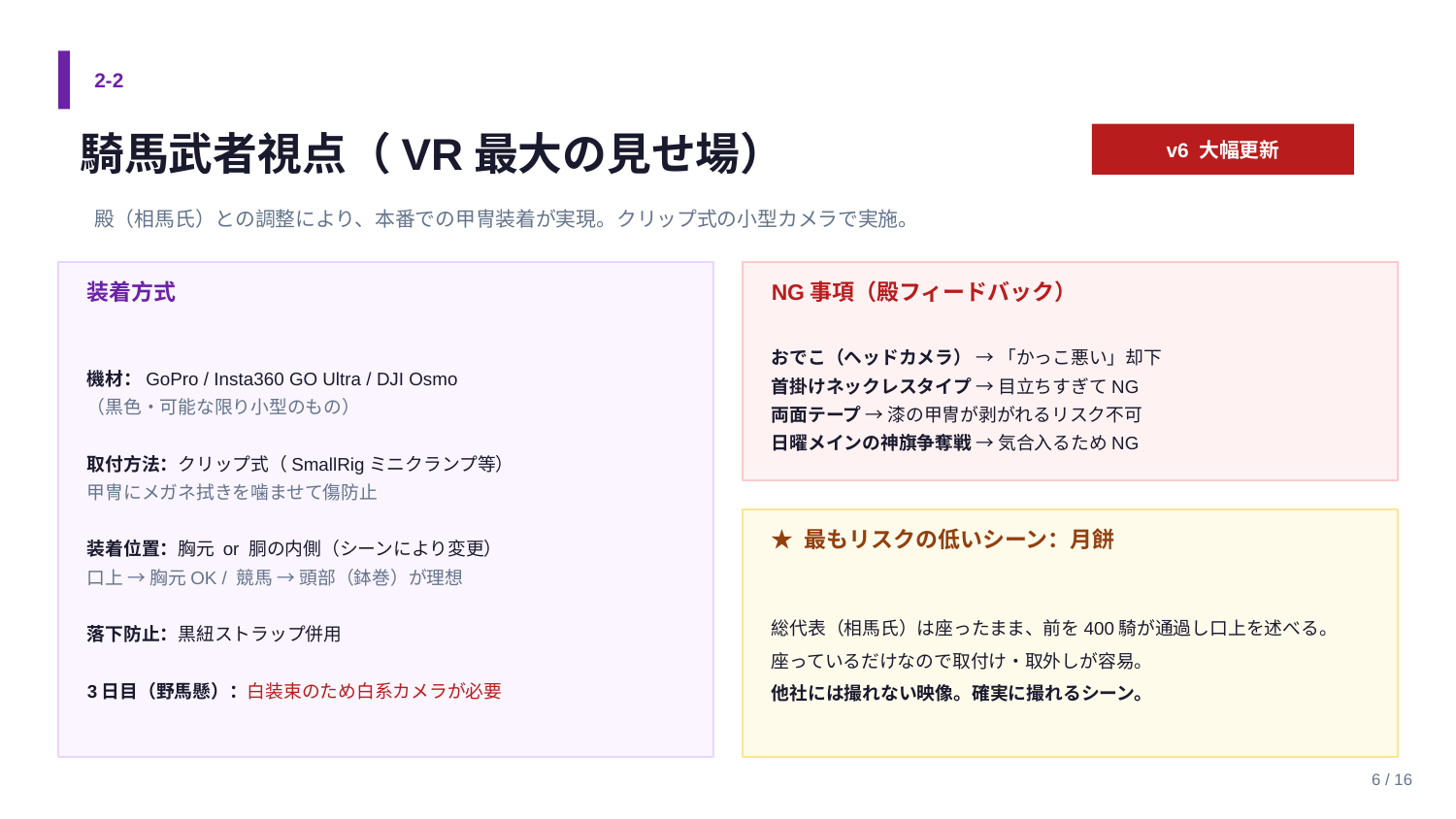

2-2
騎馬武者視点（VR最大の見せ場）

v6 大幅更新
殿（相馬氏）との調整により、本番での甲冑装着が実現。クリップ式の小型カメラで実施。

装着方式
NG事項（殿フィードバック）
機材：GoPro / Insta360 GO Ultra / DJI Osmo
（黒色・可能な限り小型のもの）

取付方法：クリップ式（SmallRigミニクランプ等）
甲冑にメガネ拭きを噛ませて傷防止

装着位置：胸元 or 胴の内側（シーンにより変更）
口上 → 胸元OK / 競馬 → 頭部（鉢巻）が理想

落下防止：黒紐ストラップ併用

3日目（野馬懸）：白装束のため白系カメラが必要
おでこ（ヘッドカメラ） → 「かっこ悪い」却下
首掛けネックレスタイプ → 目立ちすぎてNG
両面テープ → 漆の甲冑が剥がれるリスク不可
日曜メインの神旗争奪戦 → 気合入るためNG

★ 最もリスクの低いシーン：月餅
総代表（相馬氏）は座ったまま、前を400騎が通過し口上を述べる。
座っているだけなので取付け・取外しが容易。
他社には撮れない映像。確実に撮れるシーン。
6 / 16